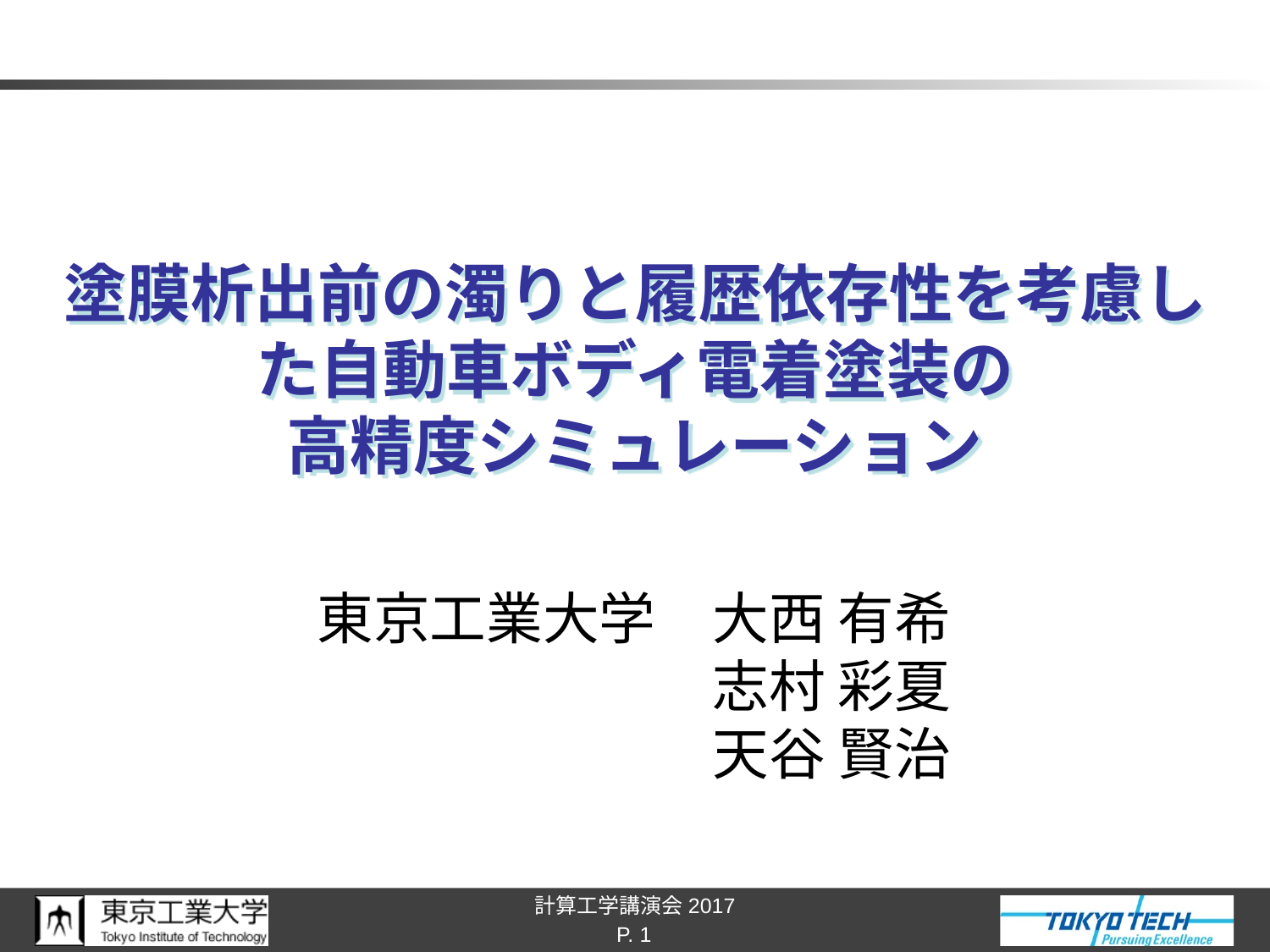

# 塗膜析出前の濁りと履歴依存性を考慮した自動車ボディ電着塗装の 高精度シミュレーション
東京工業大学　大西 有希
志村 彩夏
天谷 賢治
P. 1